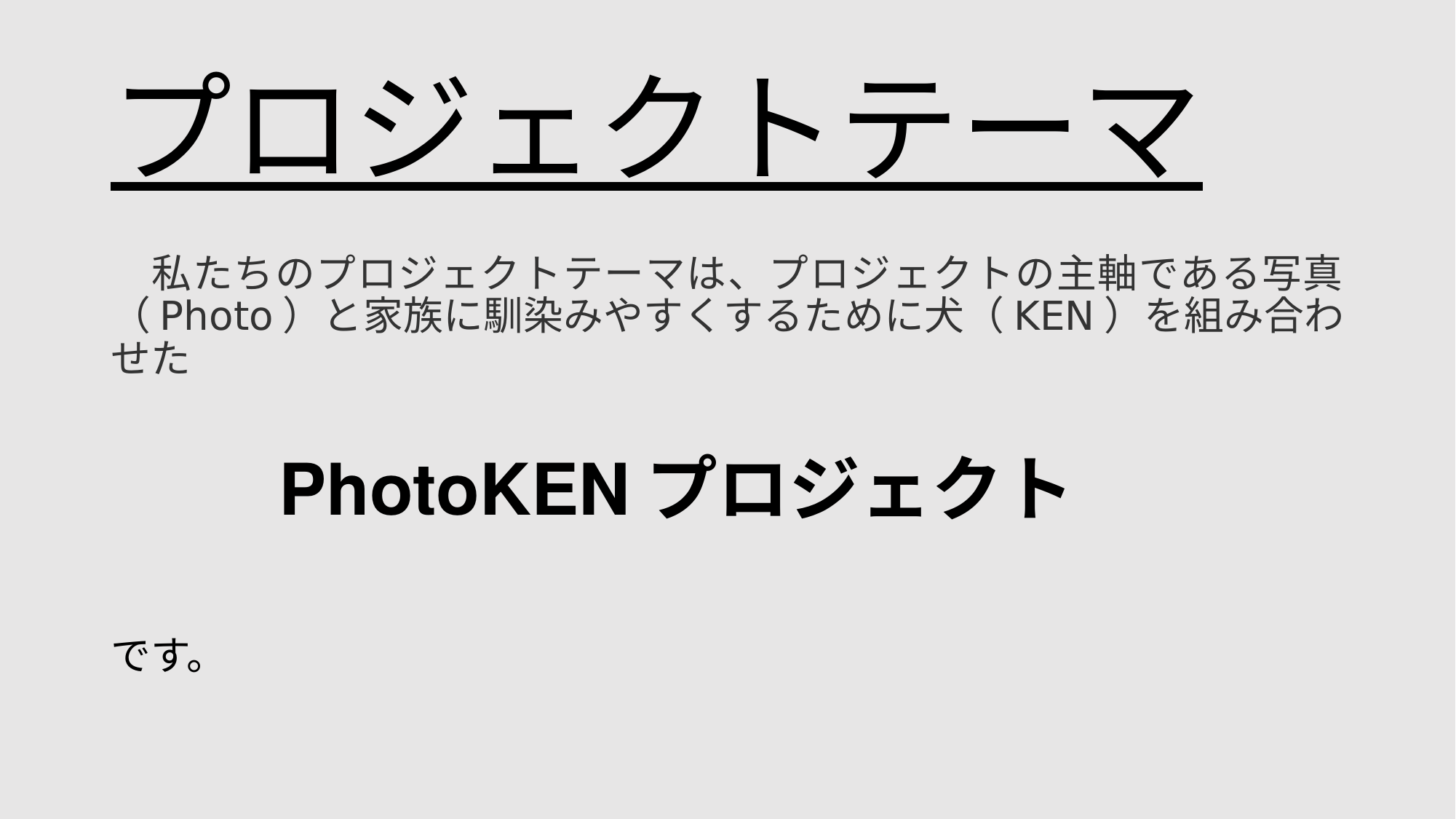

# プロジェクトテーマ
　私たちのプロジェクトテーマは、プロジェクトの主軸である写真（Photo）と家族に馴染みやすくするために犬（KEN）を組み合わせた

　　　　PhotoKENプロジェクト

です。